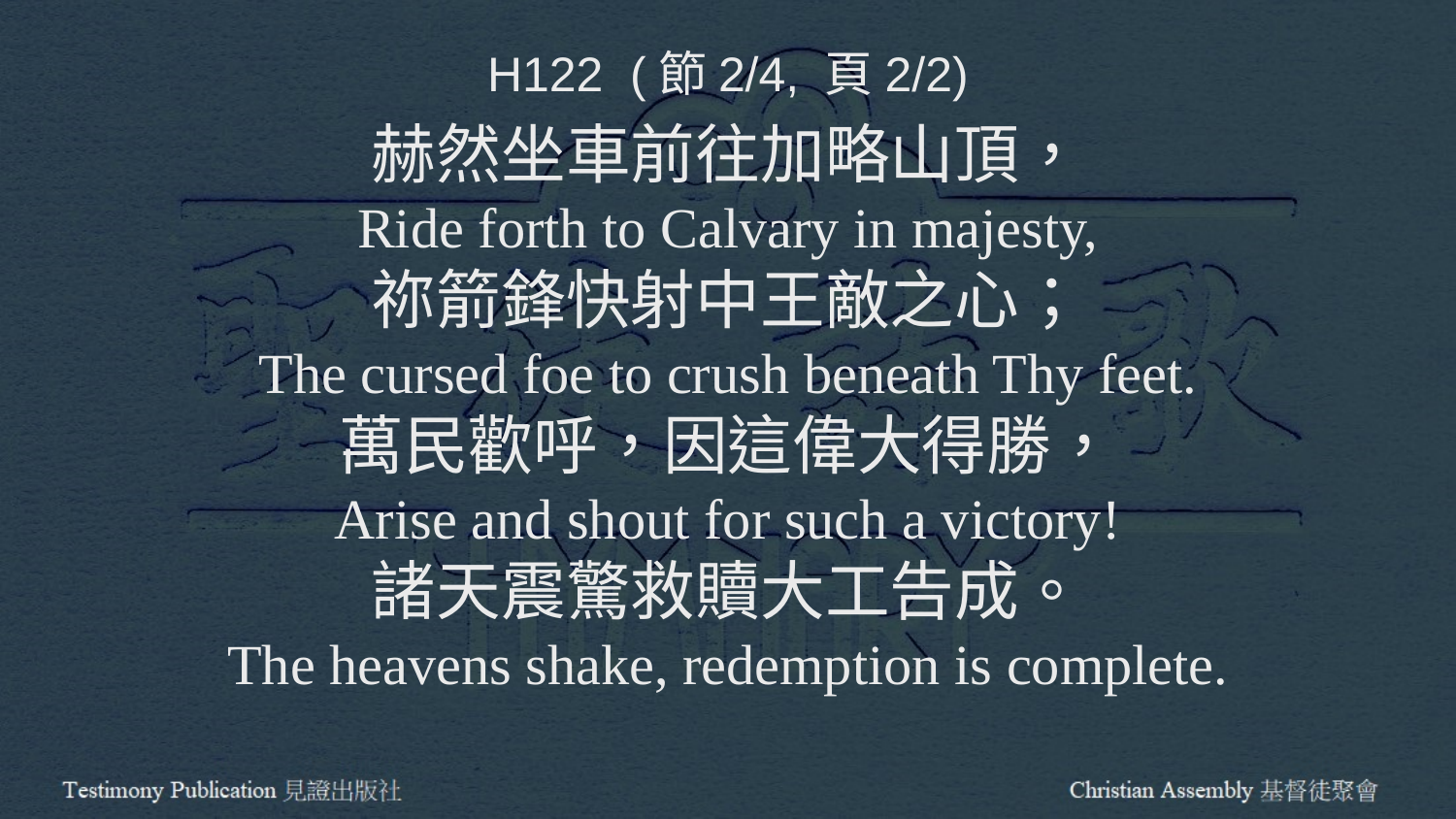

H122  (節2/4, 頁2/2)
赫然坐車前往加略山頂，
Ride forth to Calvary in majesty,
祢箭鋒快射中王敵之心；
The cursed foe to crush beneath Thy feet.
萬民歡呼，因這偉大得勝，
Arise and shout for such a victory!
諸天震驚救贖大工告成。
The heavens shake, redemption is complete.